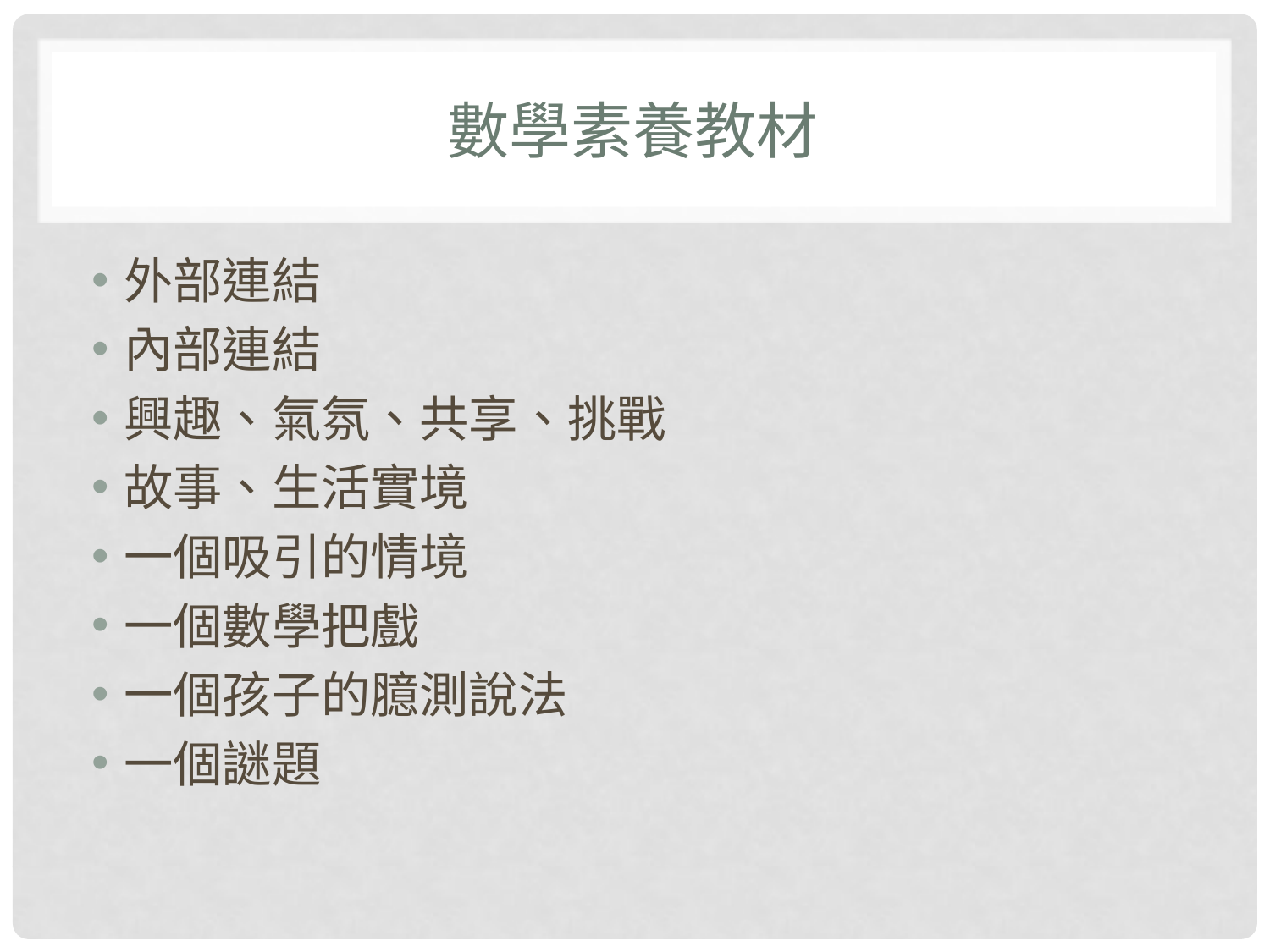

# 數學素養教材
外部連結
內部連結
興趣、氣氛、共享、挑戰
故事、生活實境
一個吸引的情境
一個數學把戲
一個孩子的臆測說法
一個謎題